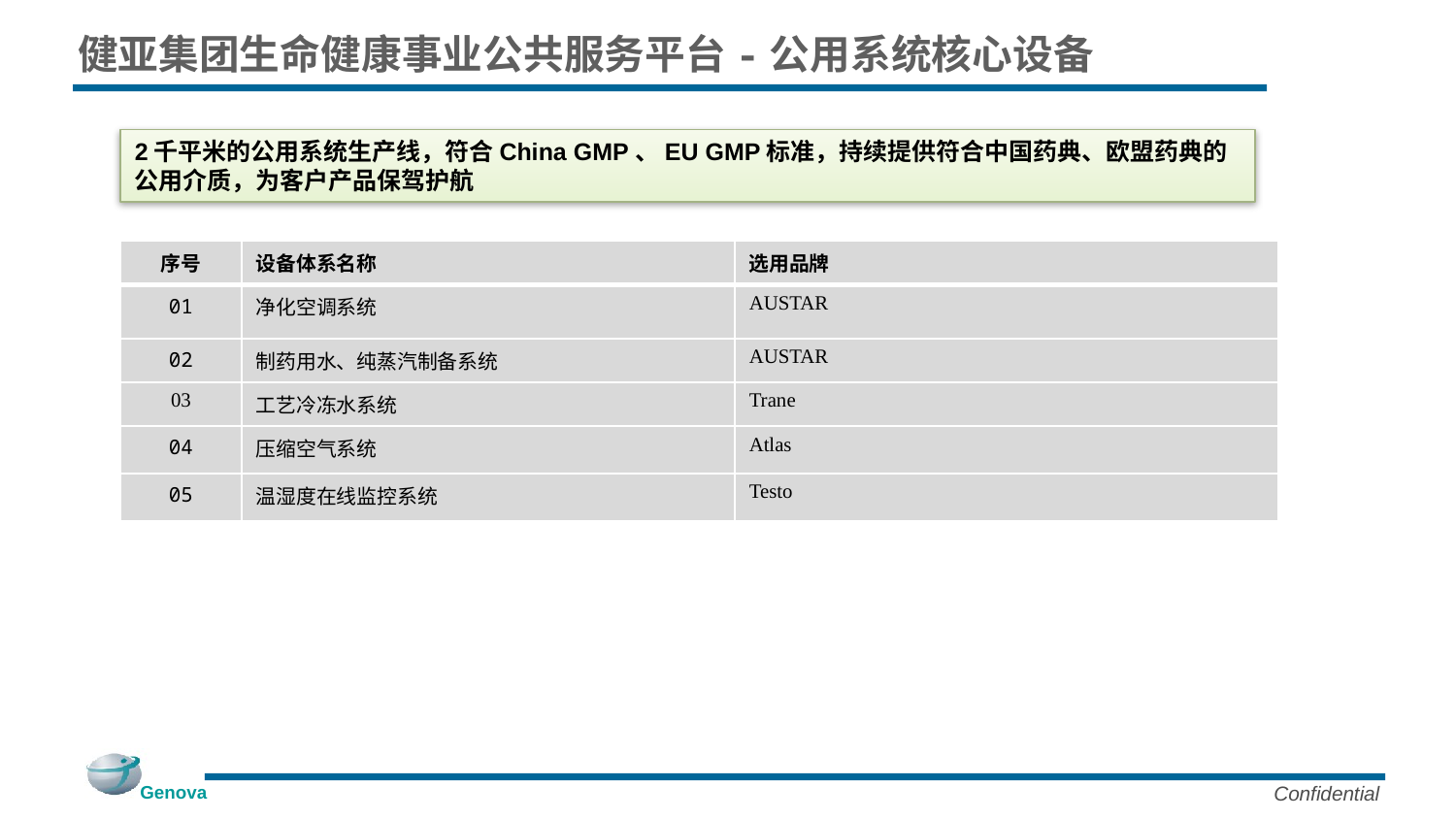

# 健亚集团生命健康事业公共服务平台-公用系统核心设备
2千平米的公用系统生产线，符合China GMP、EU GMP标准，持续提供符合中国药典、欧盟药典的公用介质，为客户产品保驾护航
| 序号 | 设备体系名称 | 选用品牌 |
| --- | --- | --- |
| 01 | 净化空调系统 | AUSTAR |
| 02 | 制药用水、纯蒸汽制备系统 | AUSTAR |
| 03 | 工艺冷冻水系统 | Trane |
| 04 | 压缩空气系统 | Atlas |
| 05 | 温湿度在线监控系统 | Testo |